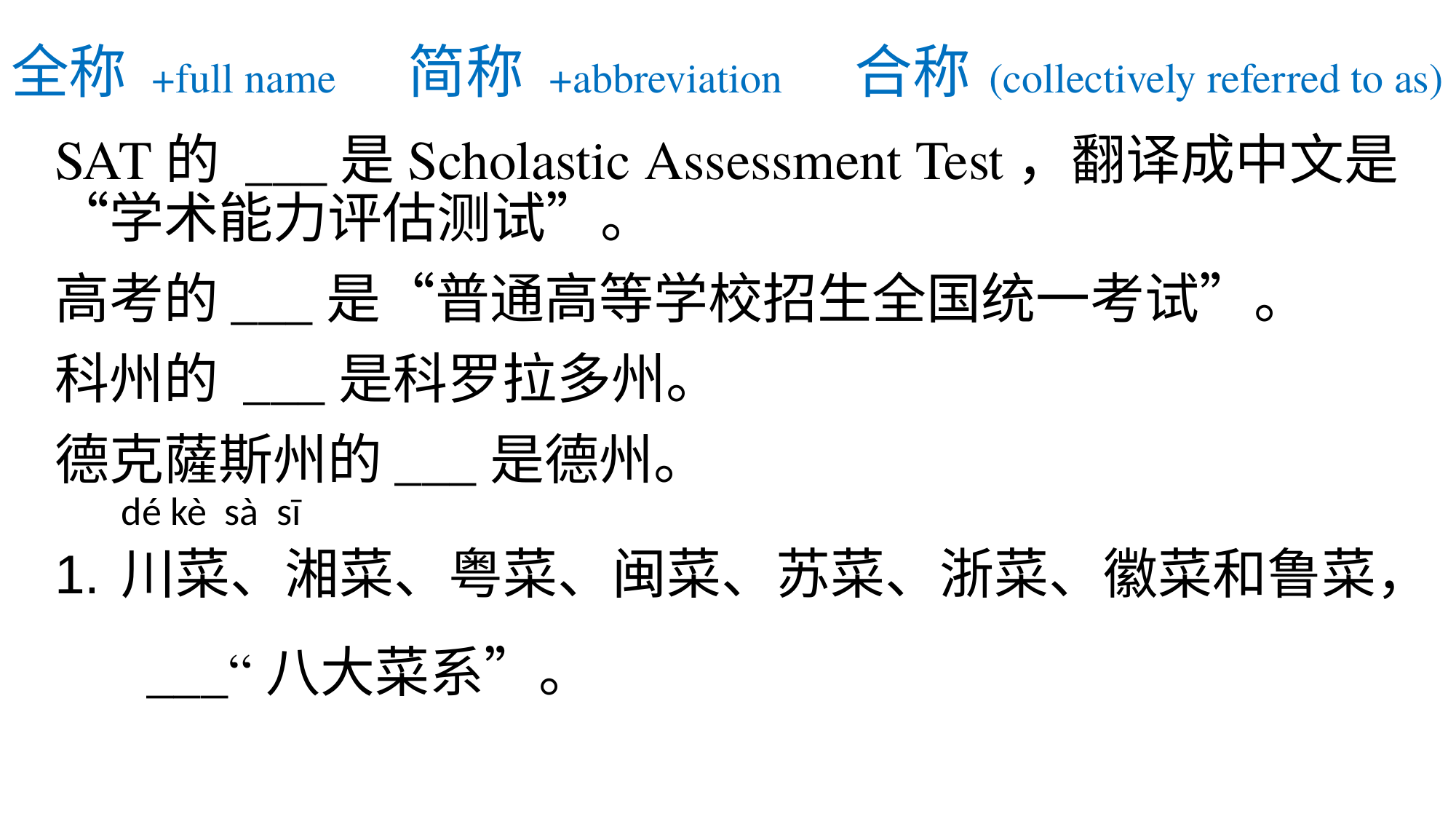

# 全称 +full name      简称 +abbreviation      合称 (collectively referred to as)
SAT的 ___是Scholastic Assessment Test，翻译成中文是“学术能力评估测试”。
高考的___是“普通高等学校招生全国统一考试”。
科州的 ___是科罗拉多州。
德克薩斯州的___是德州。
川菜、湘菜、粤菜、闽菜、苏菜、浙菜、徽菜和鲁菜， ___“八大菜系”。
dé kè  sà  sī